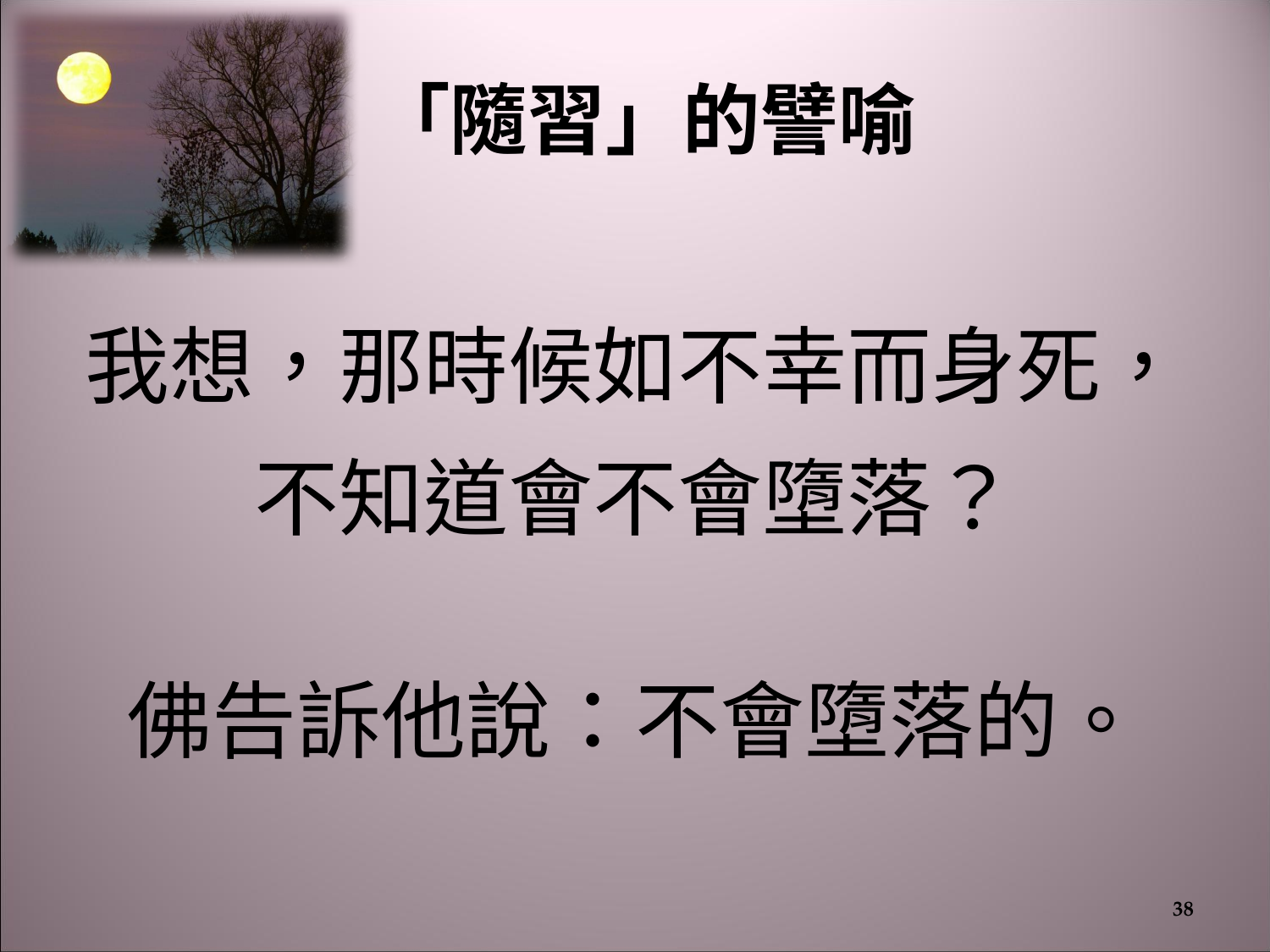

# 「隨習」的譬喻
我想，那時候如不幸而身死，
不知道會不會墮落？

佛告訴他說：不會墮落的。

38